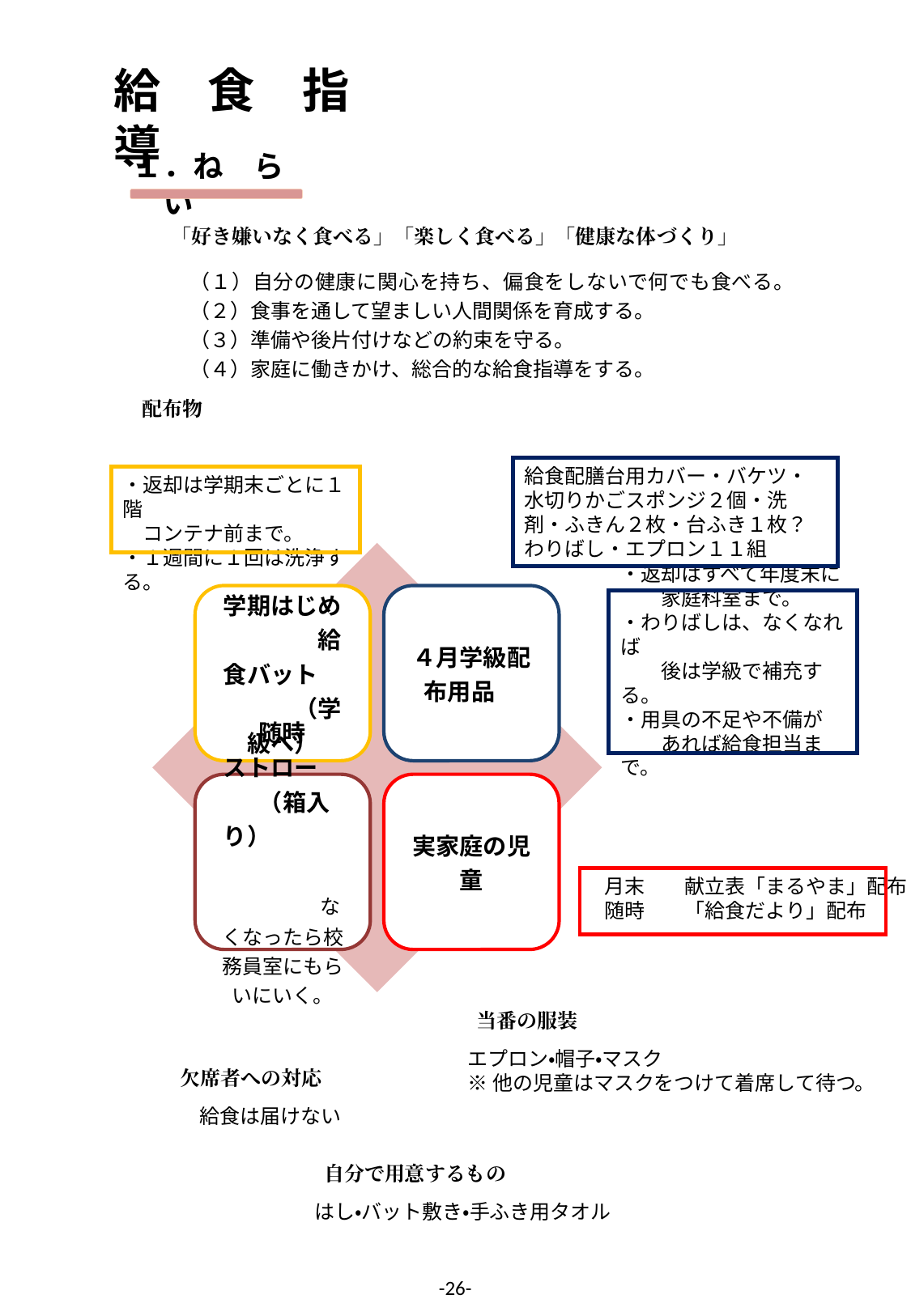

給　食　指　導
１．ね　ら　い

「好き嫌いなく食べる」「楽しく食べる」「健康な体づくり」
| （１）自分の健康に関心を持ち、偏食をしないで何でも食べる。 （２）食事を通して望ましい人間関係を育成する。 （３）準備や後片付けなどの約束を守る。 （４）家庭に働きかけ、総合的な給食指導をする。 |
| --- |
配布物
給食配膳台用カバー・バケツ・水切りかごスポンジ２個・洗剤・ふきん２枚・台ふき１枚？わりばし・エプロン１１組
・返却は学期末ごとに１階
　コンテナ前まで。
・１週間に１回は洗浄する。

随時
実家庭の児童
・返却はすべて年度末に
　　家庭科室まで。
・わりばしは、なくなれば
　　後は学級で補充する。
・用具の不足や不備が
　　あれば給食担当まで。

月末　　献立表「まるやま」配布
随時　　「給食だより」配布

当番の服装
エプロン・帽子・マスク
※他の児童はマスクをつけて着席して待つ。
欠席者への対応
給食は届けない
自分で用意するもの
はし・バット敷き・手ふき用タオル
-26-